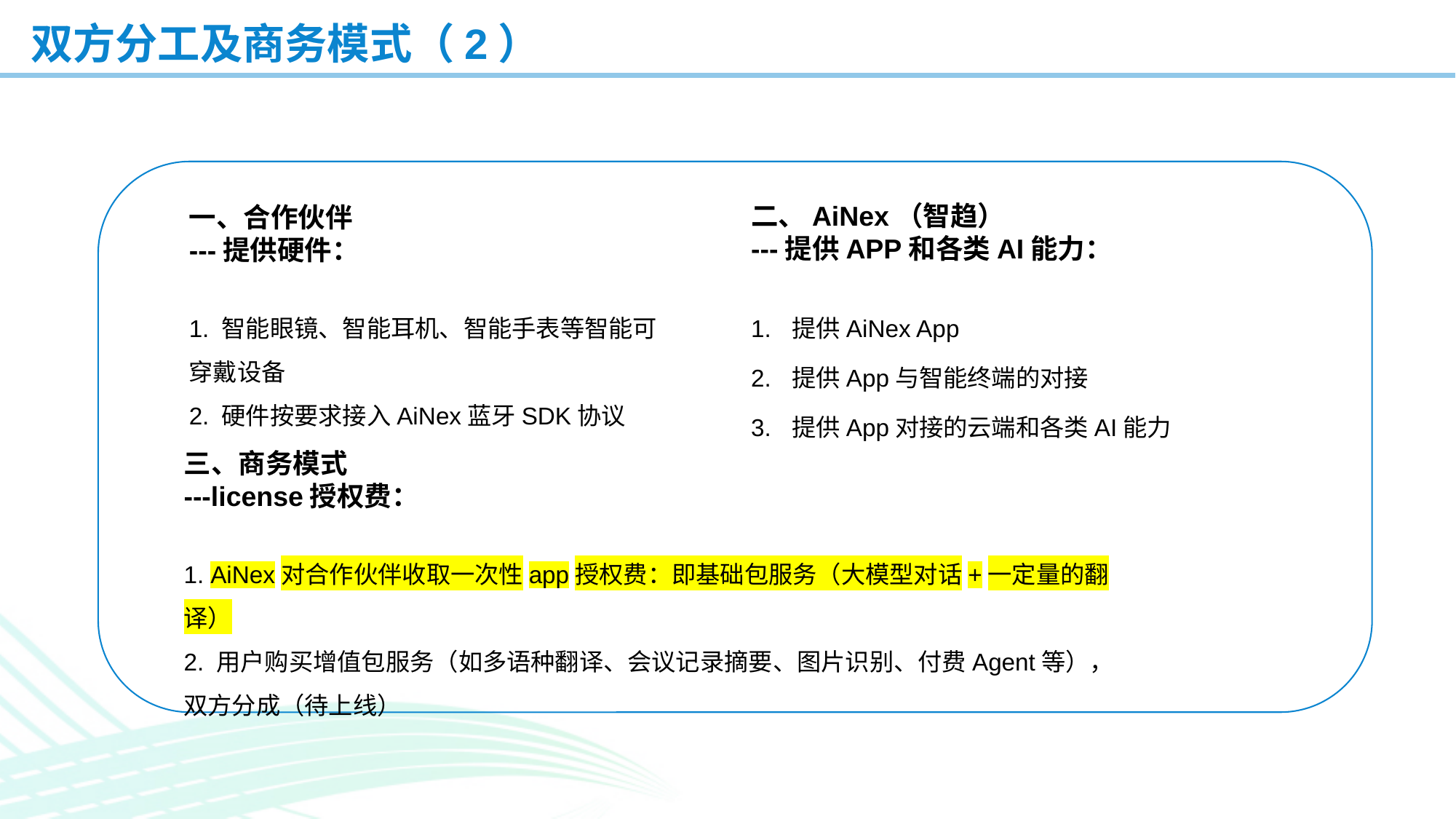

# 双方分工及商务模式（2）

二、AiNex（智趋）
---提供APP和各类AI能力：

提供AiNex App
提供App与智能终端的对接
提供App对接的云端和各类AI能力
一、合作伙伴
---提供硬件：

1. 智能眼镜、智能耳机、智能手表等智能可穿戴设备
2. 硬件按要求接入AiNex蓝牙SDK协议
三、商务模式
---license授权费：

1. AiNex对合作伙伴收取一次性app授权费：即基础包服务（大模型对话+一定量的翻译）
2. 用户购买增值包服务（如多语种翻译、会议记录摘要、图片识别、付费Agent等），双方分成（待上线）